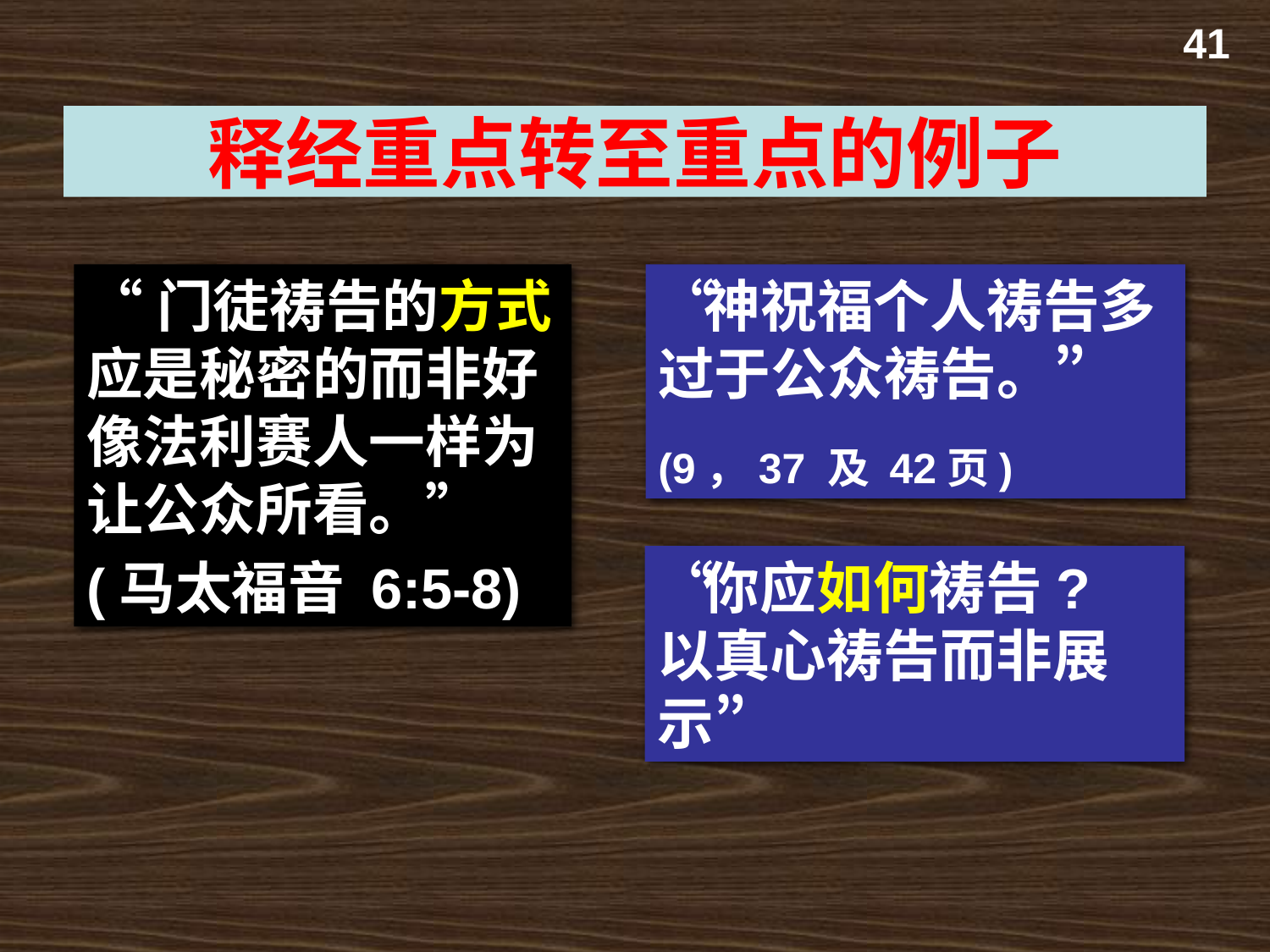

41
释经重点转至重点的例子
“门徒祷告的方式应是秘密的而非好像法利赛人一样为让公众所看。”
(马太福音 6:5-8)
“神祝福个人祷告多过于公众祷告。”

(9，37 及 42页)
“你应如何祷告? 以真心祷告而非展示”